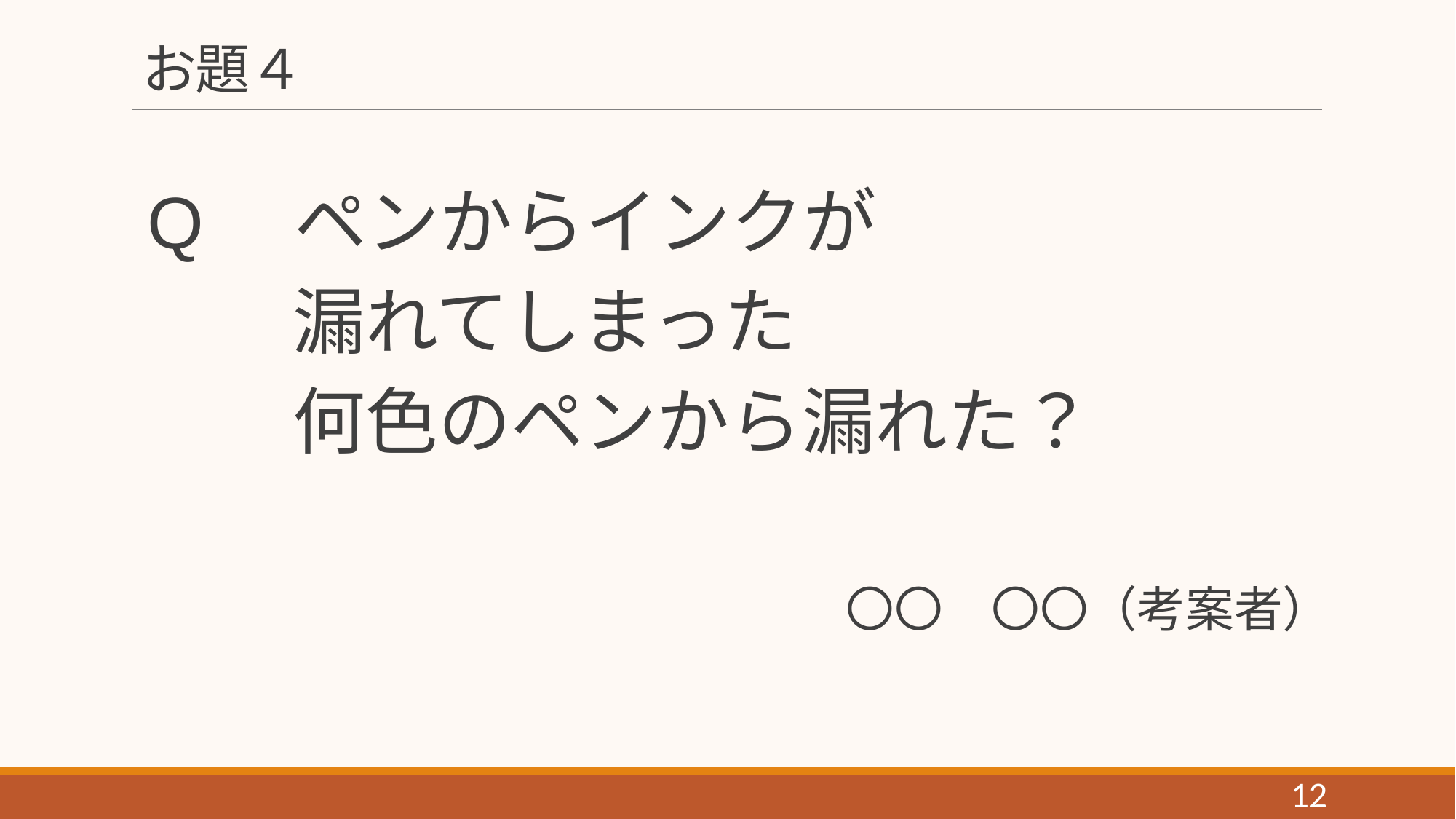

# お題４
Q　ペンからインクが
　　漏れてしまった
　　何色のペンから漏れた？

〇〇　〇〇（考案者）
12